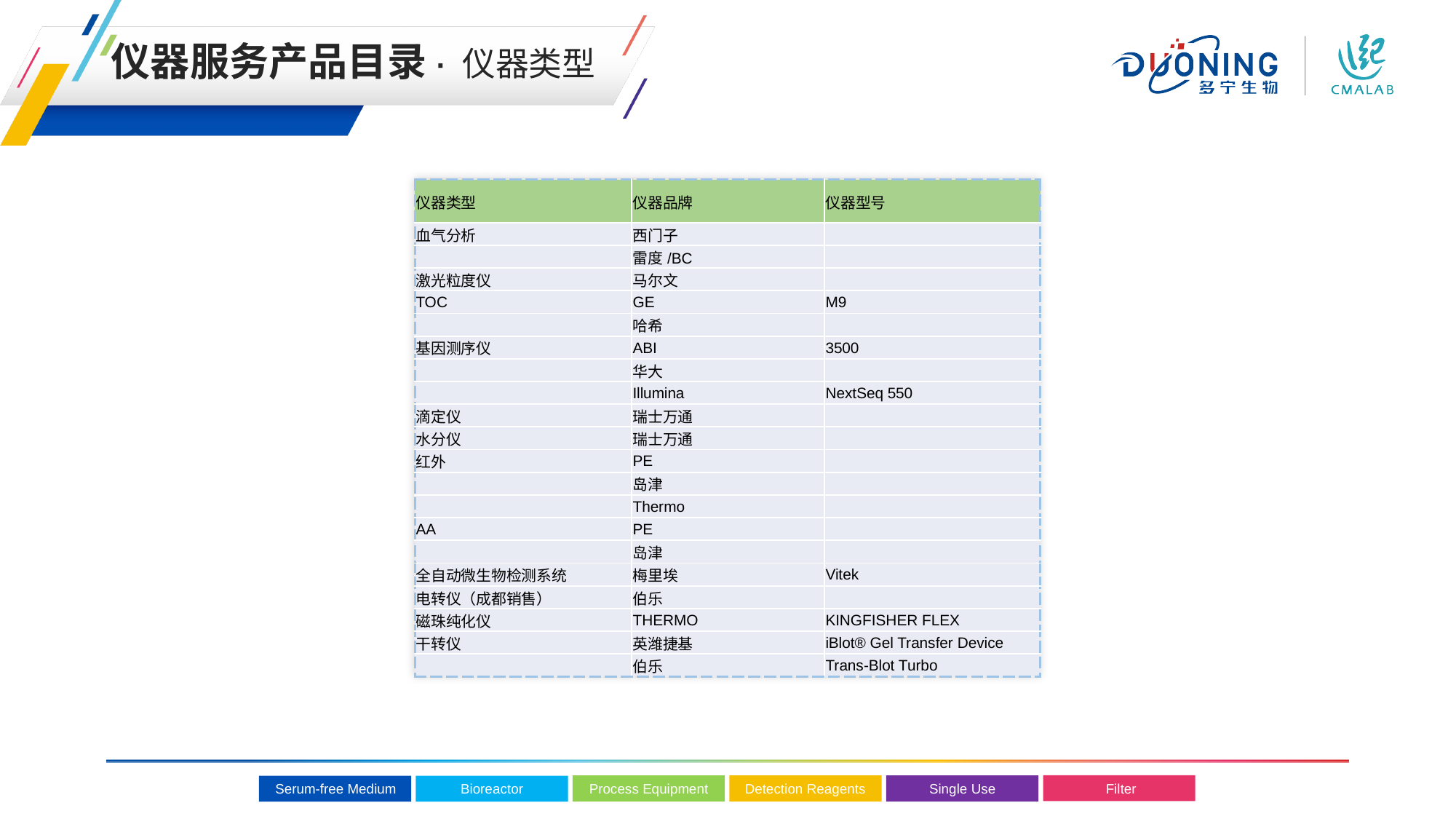

仪器服务产品目录· 仪器类型
| 仪器类型 | 仪器品牌 | 仪器型号 |
| --- | --- | --- |
| 血气分析 | 西门子 |  |
|  | 雷度/BC |  |
| 激光粒度仪 | 马尔文 |  |
| TOC | GE | M9 |
|  | 哈希 |  |
| 基因测序仪 | ABI | 3500 |
|  | 华大 |  |
|  | Illumina | NextSeq 550 |
| 滴定仪 | 瑞士万通 |  |
| 水分仪 | 瑞士万通 |  |
| 红外 | PE |  |
|  | 岛津 |  |
|  | Thermo |  |
| AA | PE |  |
|  | 岛津 |  |
| 全自动微生物检测系统 | 梅里埃 | Vitek |
| 电转仪（成都销售） | 伯乐 |  |
| 磁珠纯化仪 | THERMO | KINGFISHER FLEX |
| 干转仪 | 英潍捷基 | iBlot® Gel Transfer Device |
|  | 伯乐 | Trans-Blot Turbo |